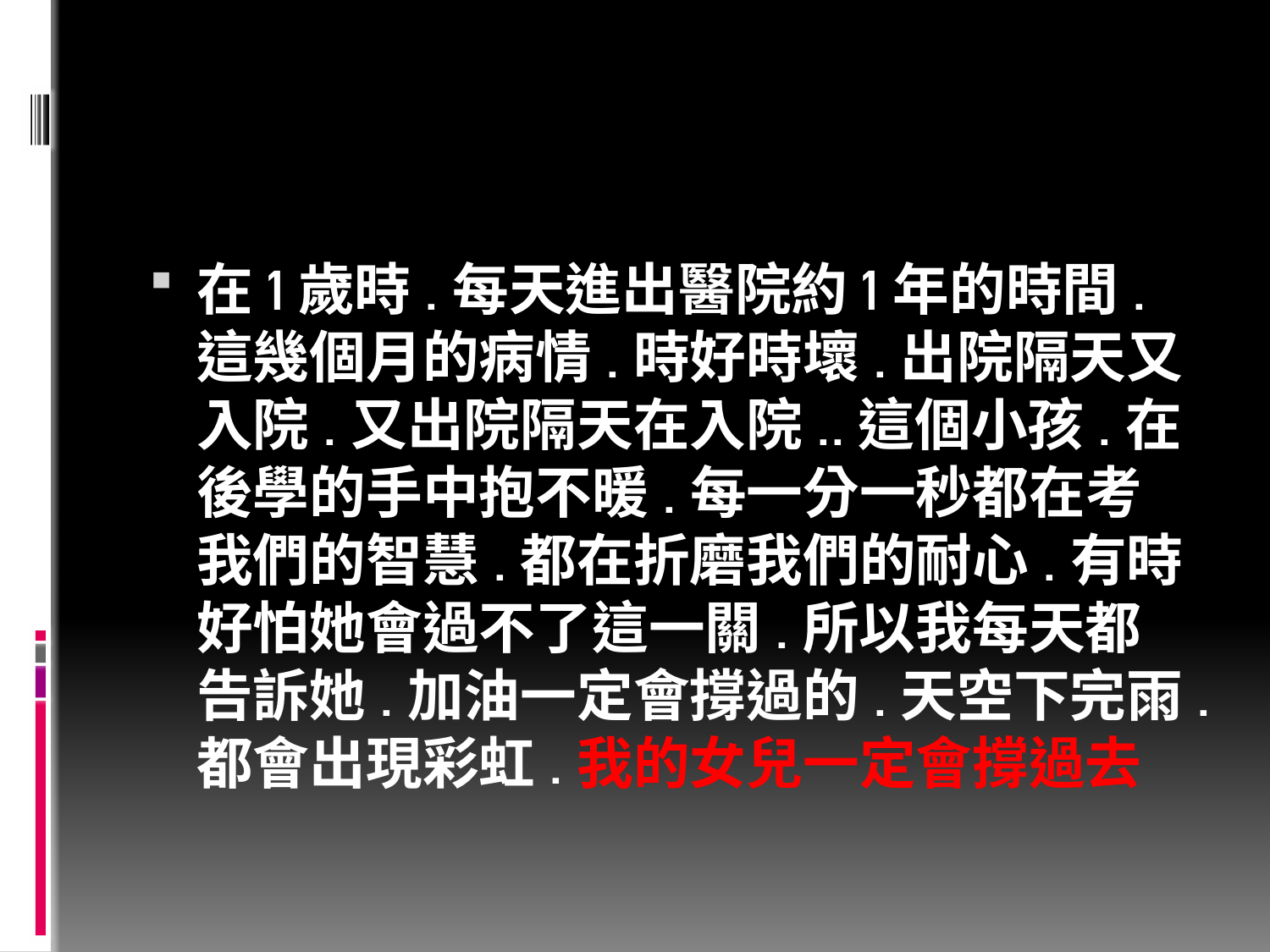

#
在1歲時.每天進出醫院約1年的時間.這幾個月的病情.時好時壞.出院隔天又入院.又出院隔天在入院..這個小孩.在後學的手中抱不暖.每一分一秒都在考我們的智慧.都在折磨我們的耐心.有時好怕她會過不了這一關.所以我每天都告訴她.加油一定會撐過的.天空下完雨.都會出現彩虹.我的女兒一定會撐過去